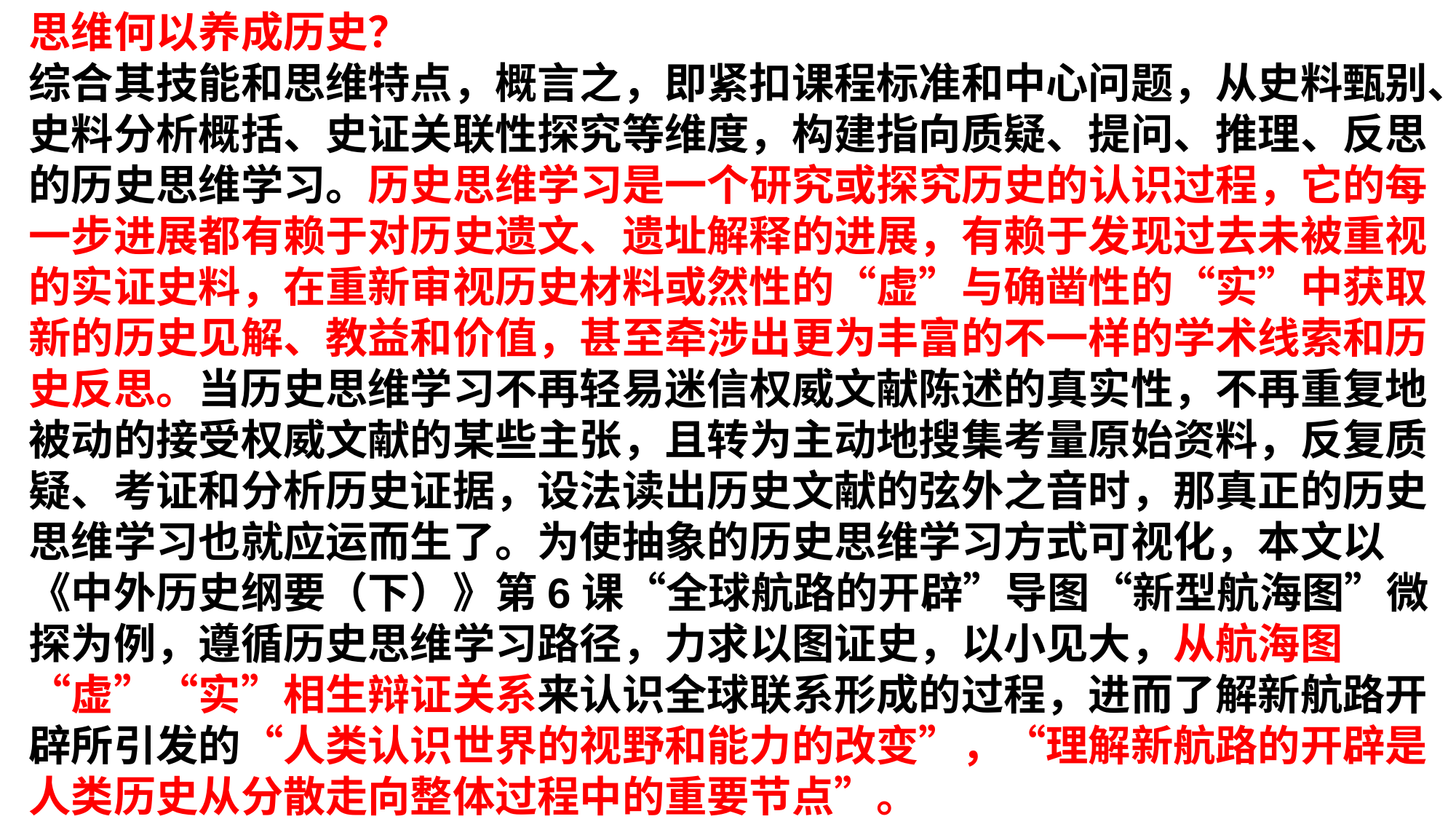

思维何以养成历史？
综合其技能和思维特点，概言之，即紧扣课程标准和中心问题，从史料甄别、史料分析概括、史证关联性探究等维度，构建指向质疑、提问、推理、反思的历史思维学习。历史思维学习是一个研究或探究历史的认识过程，它的每一步进展都有赖于对历史遗文、遗址解释的进展，有赖于发现过去未被重视的实证史料，在重新审视历史材料或然性的“虚”与确凿性的“实”中获取新的历史见解、教益和价值，甚至牵涉出更为丰富的不一样的学术线索和历史反思。当历史思维学习不再轻易迷信权威文献陈述的真实性，不再重复地被动的接受权威文献的某些主张，且转为主动地搜集考量原始资料，反复质疑、考证和分析历史证据，设法读出历史文献的弦外之音时，那真正的历史思维学习也就应运而生了。为使抽象的历史思维学习方式可视化，本文以《中外历史纲要（下）》第6课“全球航路的开辟”导图“新型航海图”微探为例，遵循历史思维学习路径，力求以图证史，以小见大，从航海图“虚”“实”相生辩证关系来认识全球联系形成的过程，进而了解新航路开辟所引发的“人类认识世界的视野和能力的改变”，“理解新航路的开辟是人类历史从分散走向整体过程中的重要节点”。